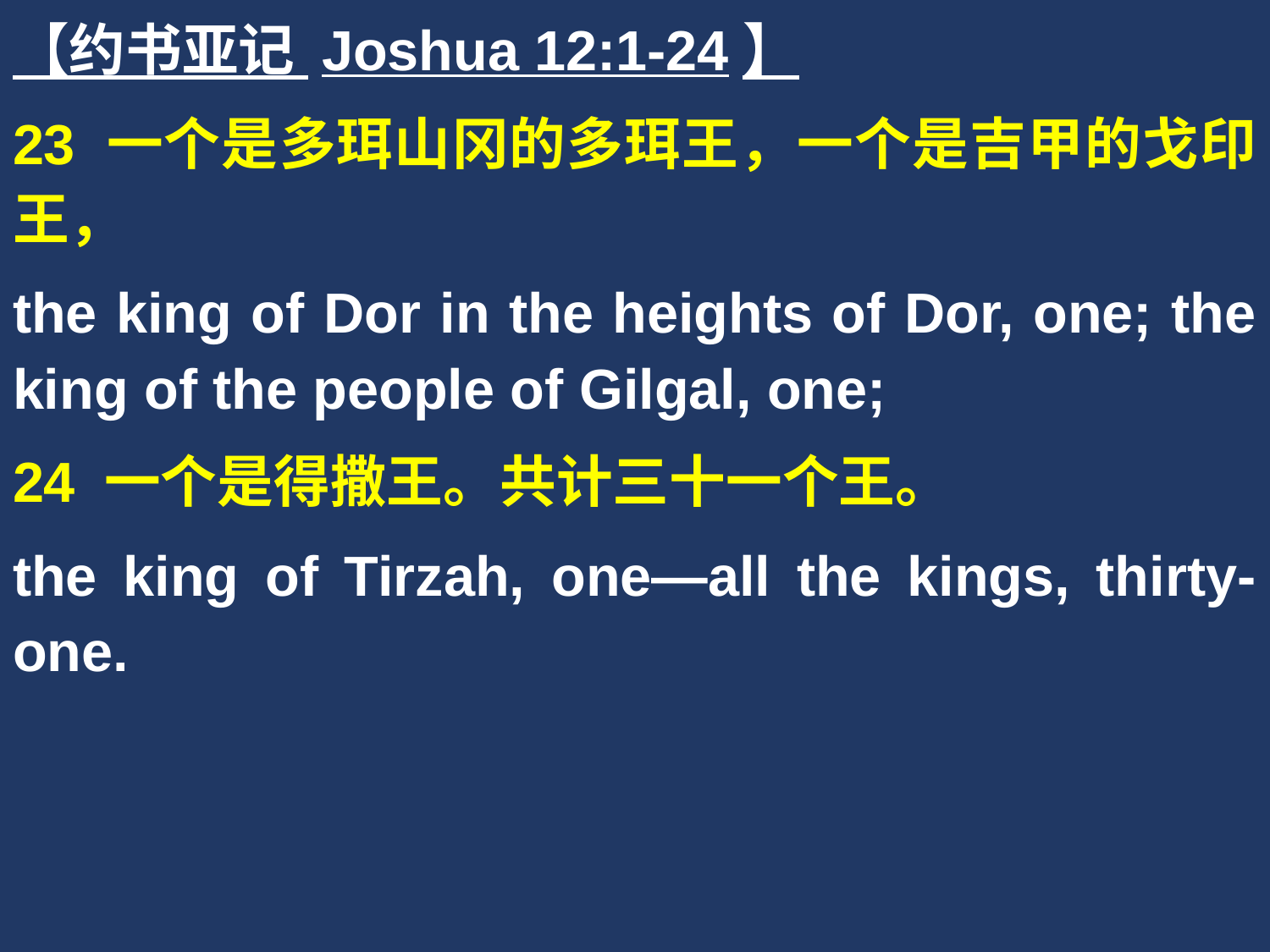

【约书亚记 Joshua 12:1-24】
23 一个是多珥山冈的多珥王，一个是吉甲的戈印王，
the king of Dor in the heights of Dor, one; the king of the people of Gilgal, one;
24 一个是得撒王。共计三十一个王。
the king of Tirzah, one—all the kings, thirty-one.